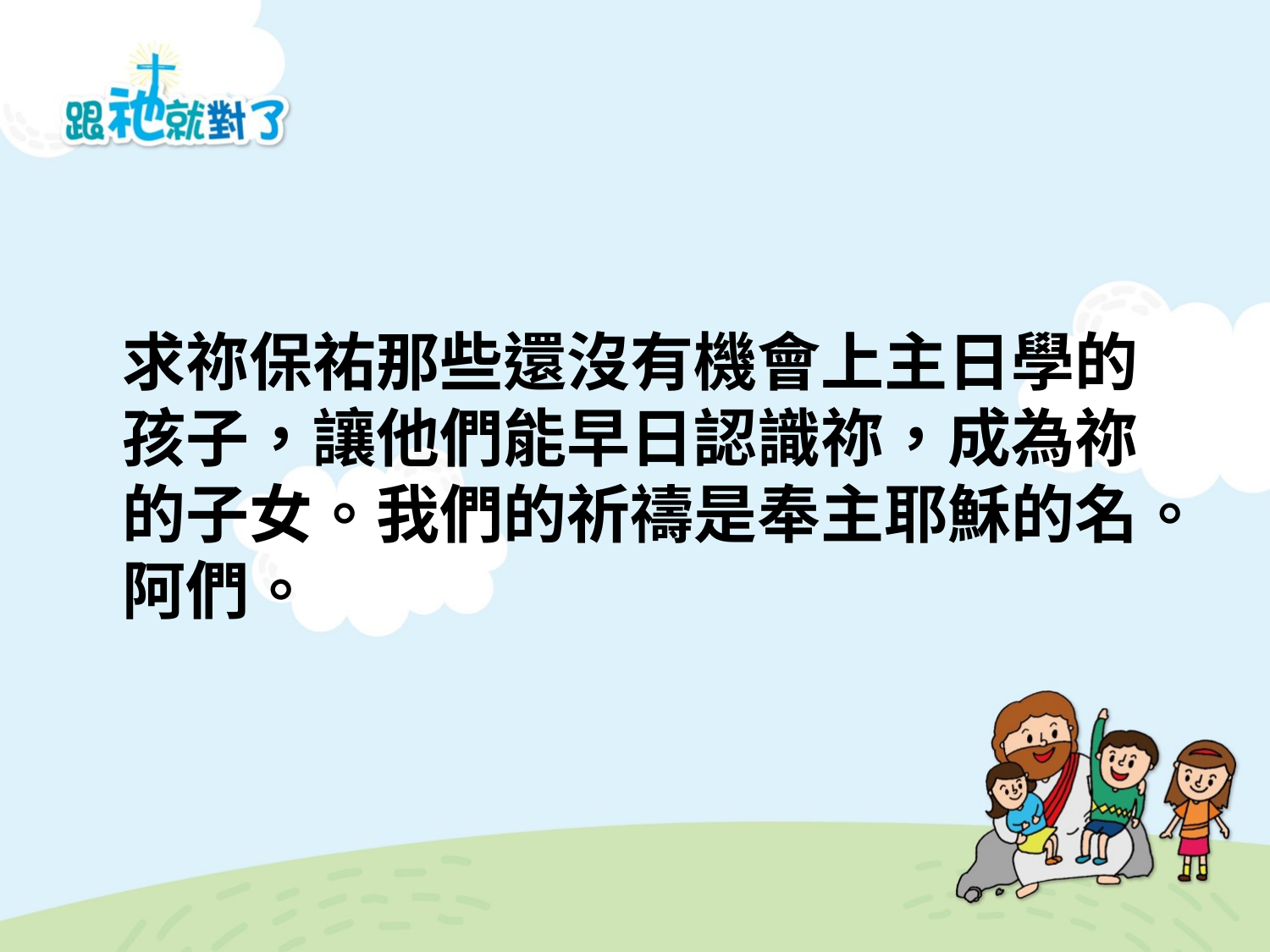

求祢保祐那些還沒有機會上主日學的孩子，讓他們能早日認識祢，成為祢的子女。我們的祈禱是奉主耶穌的名。阿們。